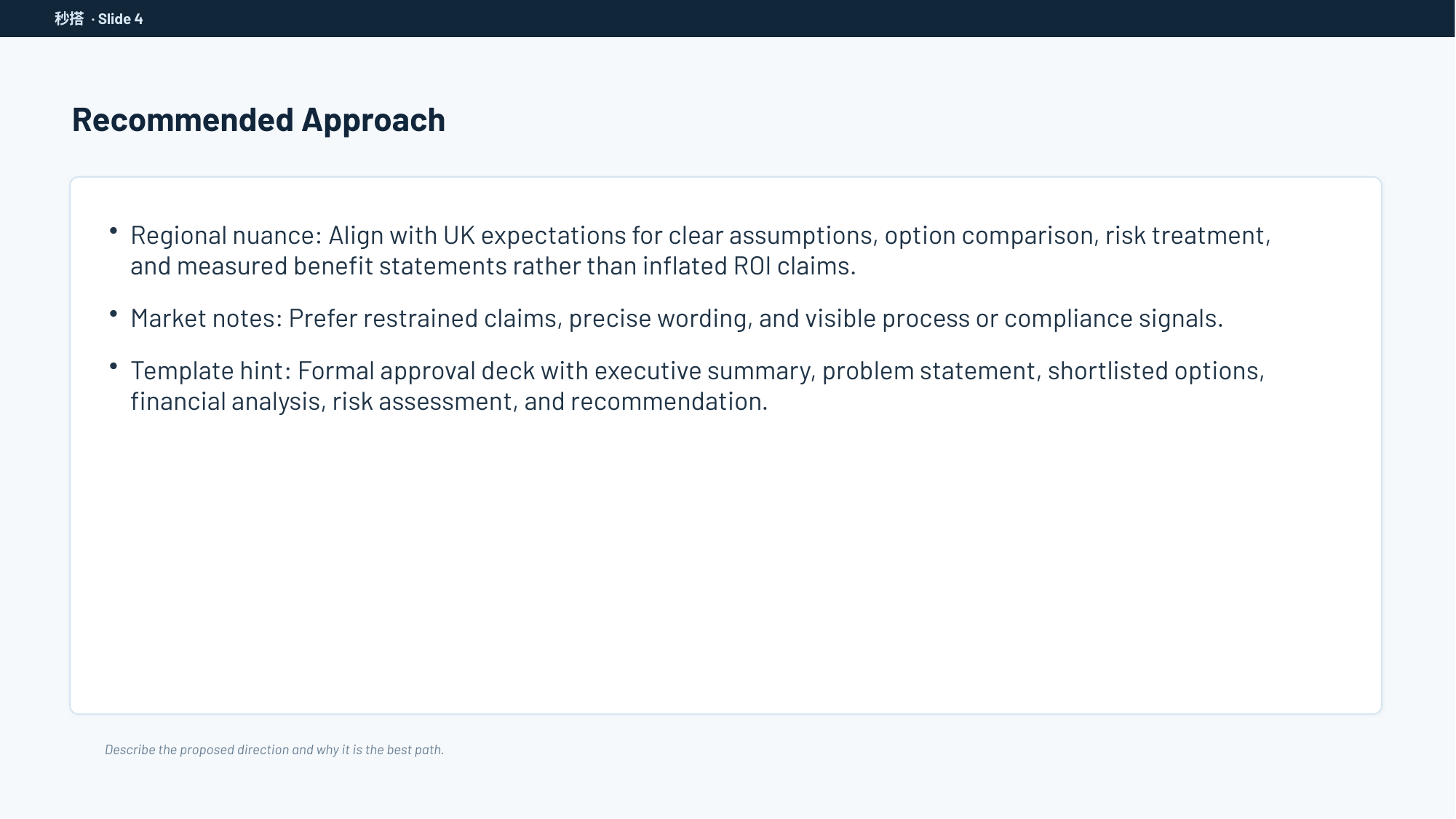

秒搭 · Slide 4
Recommended Approach

Regional nuance: Align with UK expectations for clear assumptions, option comparison, risk treatment, and measured benefit statements rather than inflated ROI claims.
Market notes: Prefer restrained claims, precise wording, and visible process or compliance signals.
Template hint: Formal approval deck with executive summary, problem statement, shortlisted options, financial analysis, risk assessment, and recommendation.
Describe the proposed direction and why it is the best path.